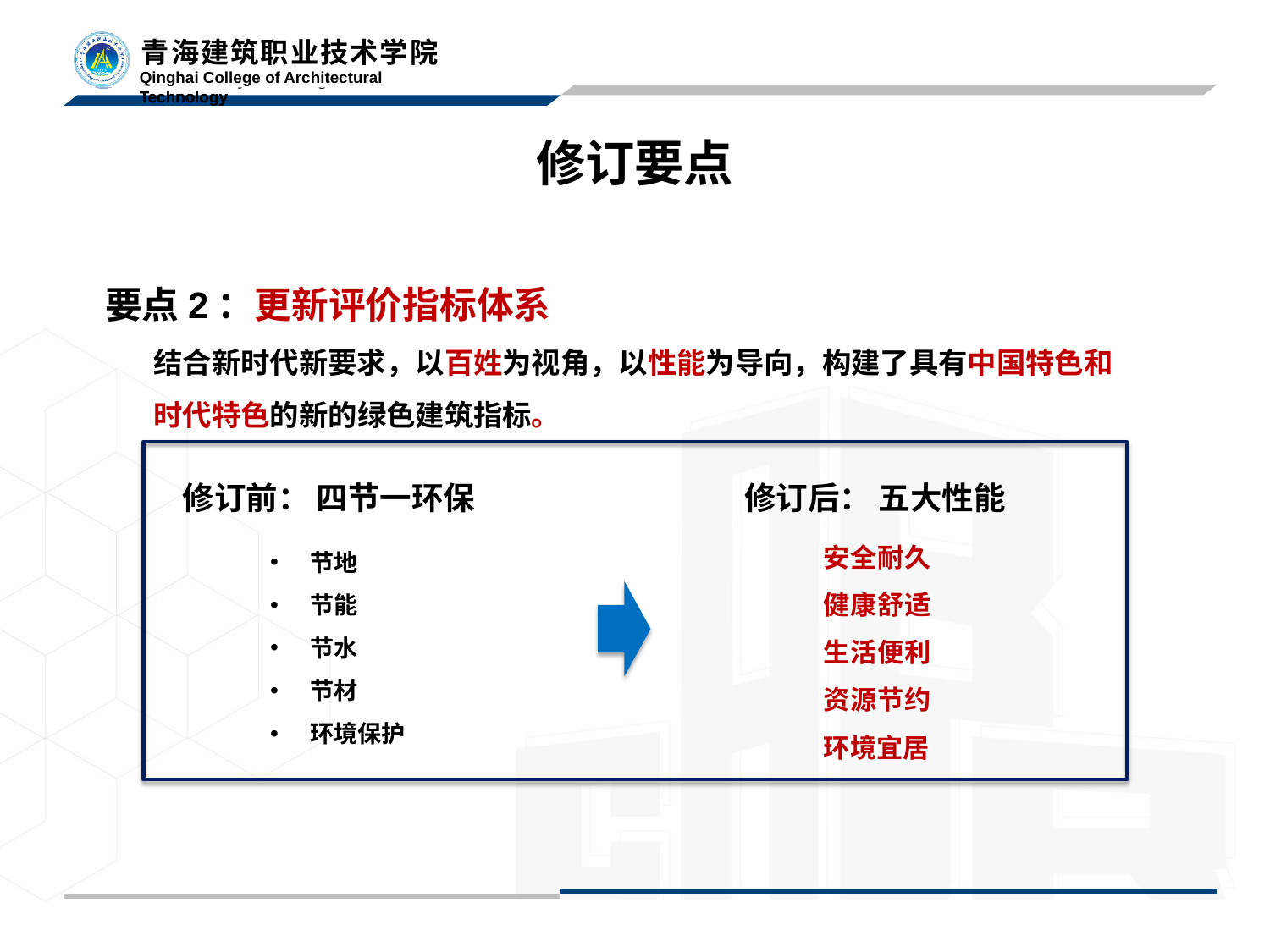

# 修订要点
要点2：更新评价指标体系
结合新时代新要求，以百姓为视角，以性能为导向，构建了具有中国特色和 时代特色的新的绿色建筑指标。

修订后： 五大性能
安全耐久 健康舒适 生活便利 资源节约 环境宜居
修订前： 四节一环保
节地
节能
节水
节材
环境保护